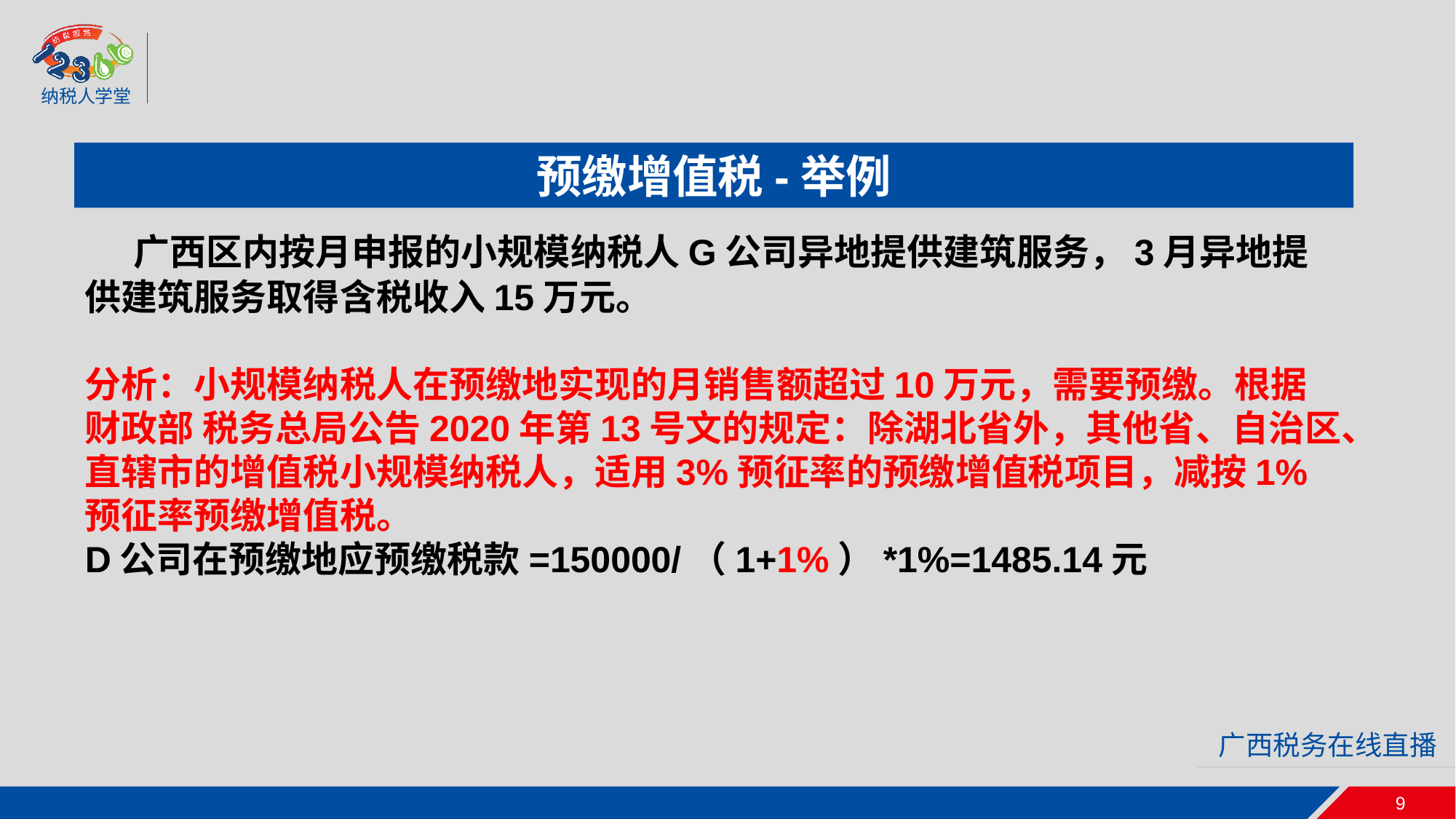

预缴增值税-举例
    广西区内按月申报的小规模纳税人G公司异地提供建筑服务，3月异地提供建筑服务取得含税收入15万元。

分析：小规模纳税人在预缴地实现的月销售额超过10万元，需要预缴。根据财政部 税务总局公告2020年第13号文的规定：除湖北省外，其他省、自治区、直辖市的增值税小规模纳税人，适用3%预征率的预缴增值税项目，减按1%预征率预缴增值税。
D公司在预缴地应预缴税款=150000/（1+1%）*1%=1485.14元